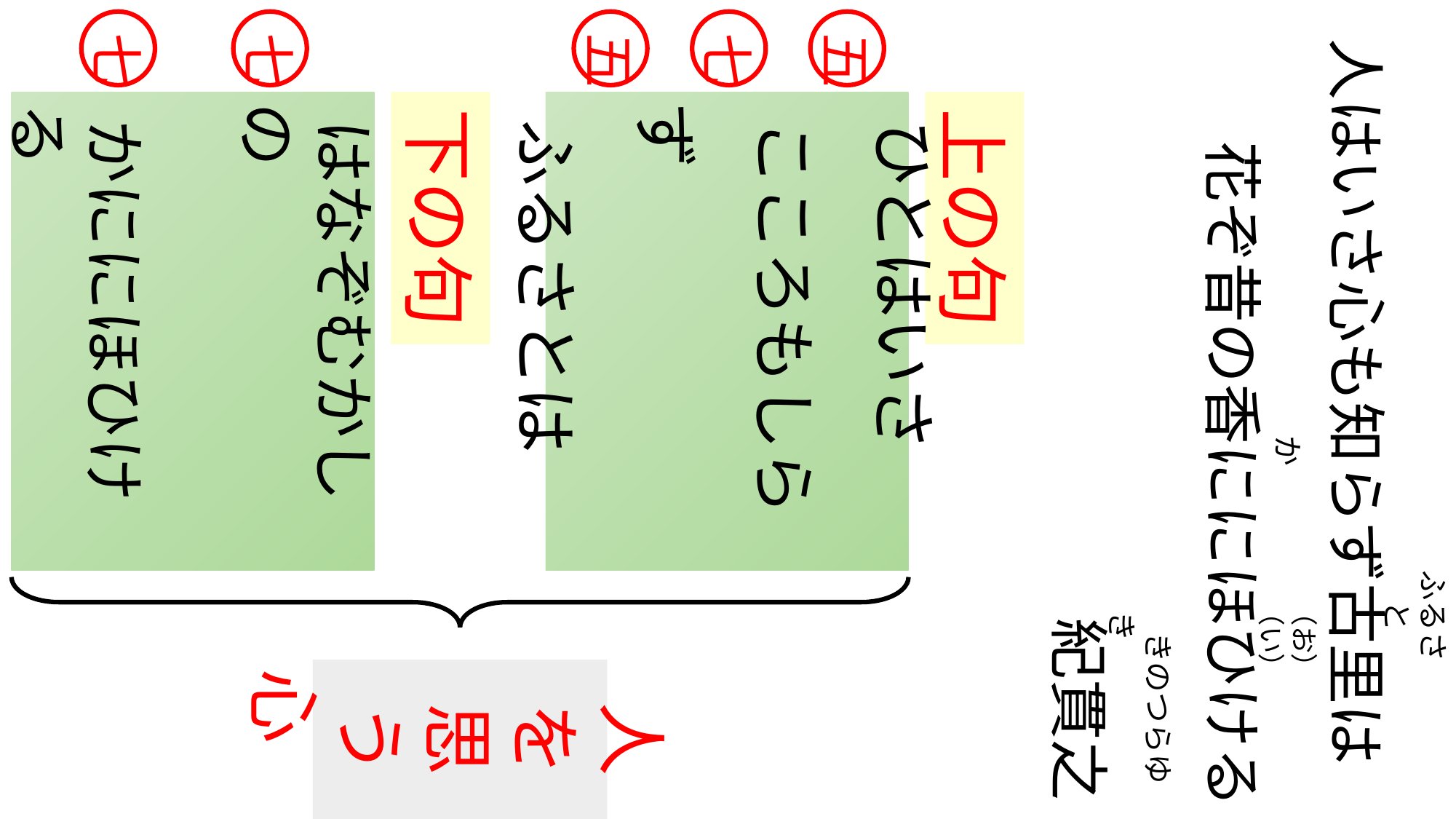

人はいさ心も知らず古里は

花ぞ昔の香ににほひける
ふるさと
  きのつらゆき

紀貫之
か
（お）（い）
七
七
下の句

五
五
七

上の句
 ひとはいさ
 こころもしらず
 ふるさとは
 はなぞむかしの

 かににほひける

人を思う
心